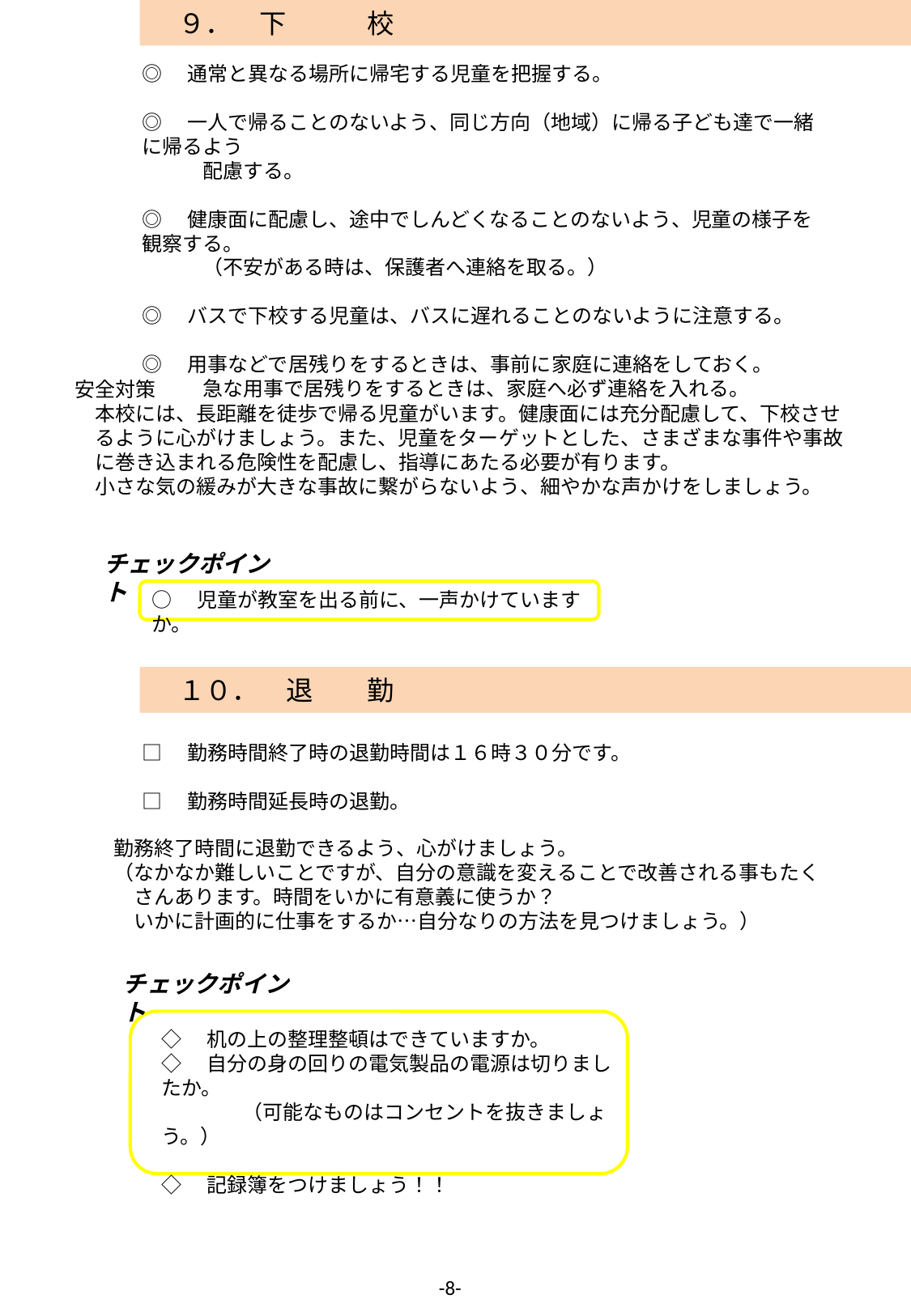

９．　下　　　校
◎　通常と異なる場所に帰宅する児童を把握する。

◎　一人で帰ることのないよう、同じ方向（地域）に帰る子ども達で一緒に帰るよう
　　　配慮する。

◎　健康面に配慮し、途中でしんどくなることのないよう、児童の様子を観察する。
　　　（不安がある時は、保護者へ連絡を取る。）

◎　バスで下校する児童は、バスに遅れることのないように注意する。

◎　用事などで居残りをするときは、事前に家庭に連絡をしておく。
　　　急な用事で居残りをするときは、家庭へ必ず連絡を入れる。

安全対策
　本校には、長距離を徒歩で帰る児童がいます。健康面には充分配慮して、下校させ
　るように心がけましょう。また、児童をターゲットとした、さまざまな事件や事故
　に巻き込まれる危険性を配慮し、指導にあたる必要が有ります。
　小さな気の緩みが大きな事故に繋がらないよう、細やかな声かけをしましょう。

チェックポイント

○　児童が教室を出る前に、一声かけていますか。
　１０．　退　　勤
□　勤務時間終了時の退勤時間は１６時３０分です。

□　勤務時間延長時の退勤。
勤務終了時間に退勤できるよう、心がけましょう。
（なかなか難しいことですが、自分の意識を変えることで改善される事もたく
　さんあります。時間をいかに有意義に使うか？
　いかに計画的に仕事をするか…自分なりの方法を見つけましょう。）
チェックポイント

◇　机の上の整理整頓はできていますか。
◇　自分の身の回りの電気製品の電源は切りましたか。
　　　　（可能なものはコンセントを抜きましょう。）

◇　記録簿をつけましょう！！
-8-